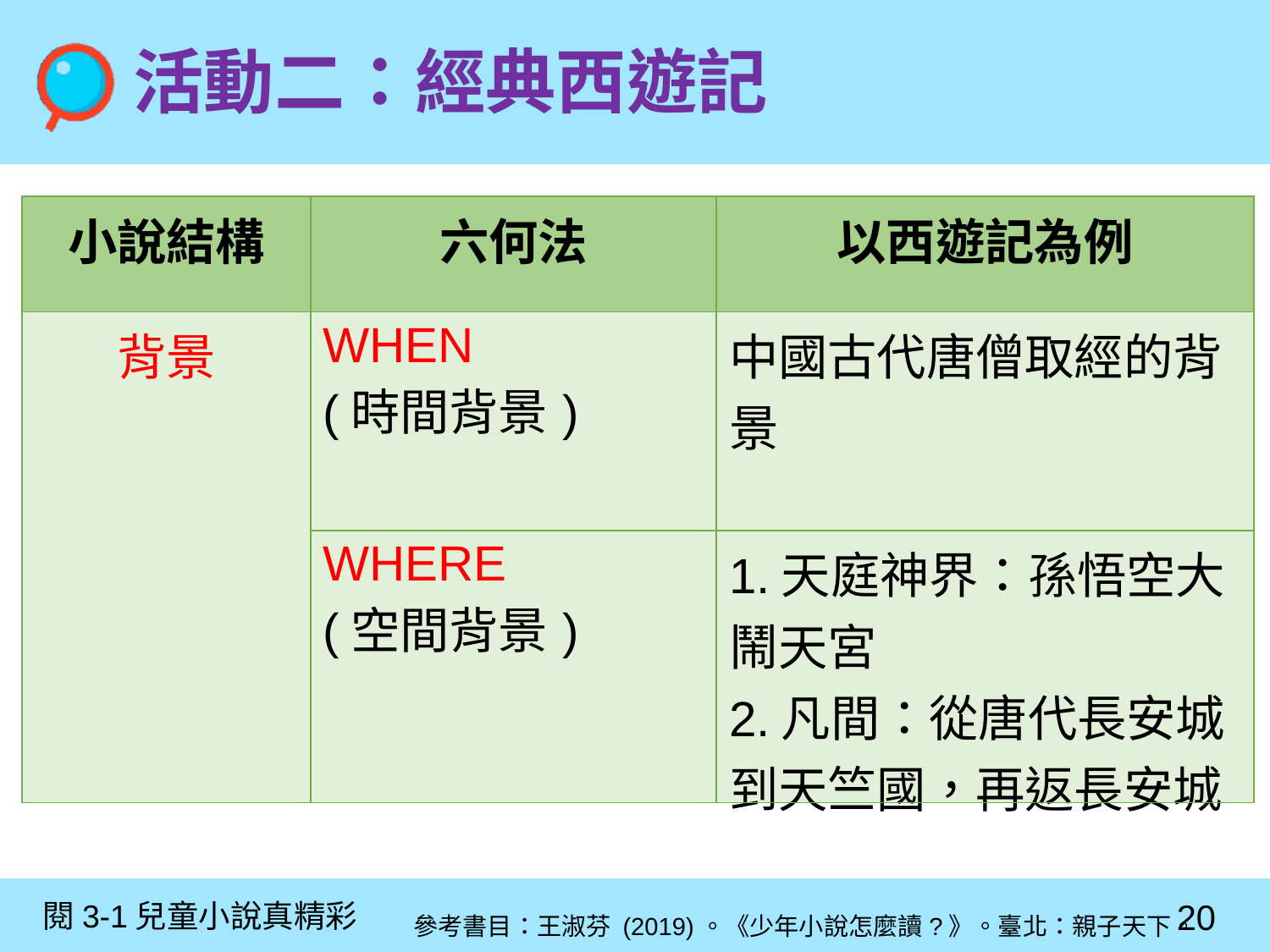

活動二：經典西遊記
| 小說結構 | 六何法 | 以西遊記為例 |
| --- | --- | --- |
| 背景 | WHEN (時間背景) | 中國古代唐僧取經的背景 |
|  | WHERE (空間背景) | 1.天庭神界：孫悟空大鬧天宮 2.凡間：從唐代長安城到天竺國，再返長安城 |
參考書目：王淑芬 (2019)。《少年小說怎麼讀?》。臺北：親子天下。
20